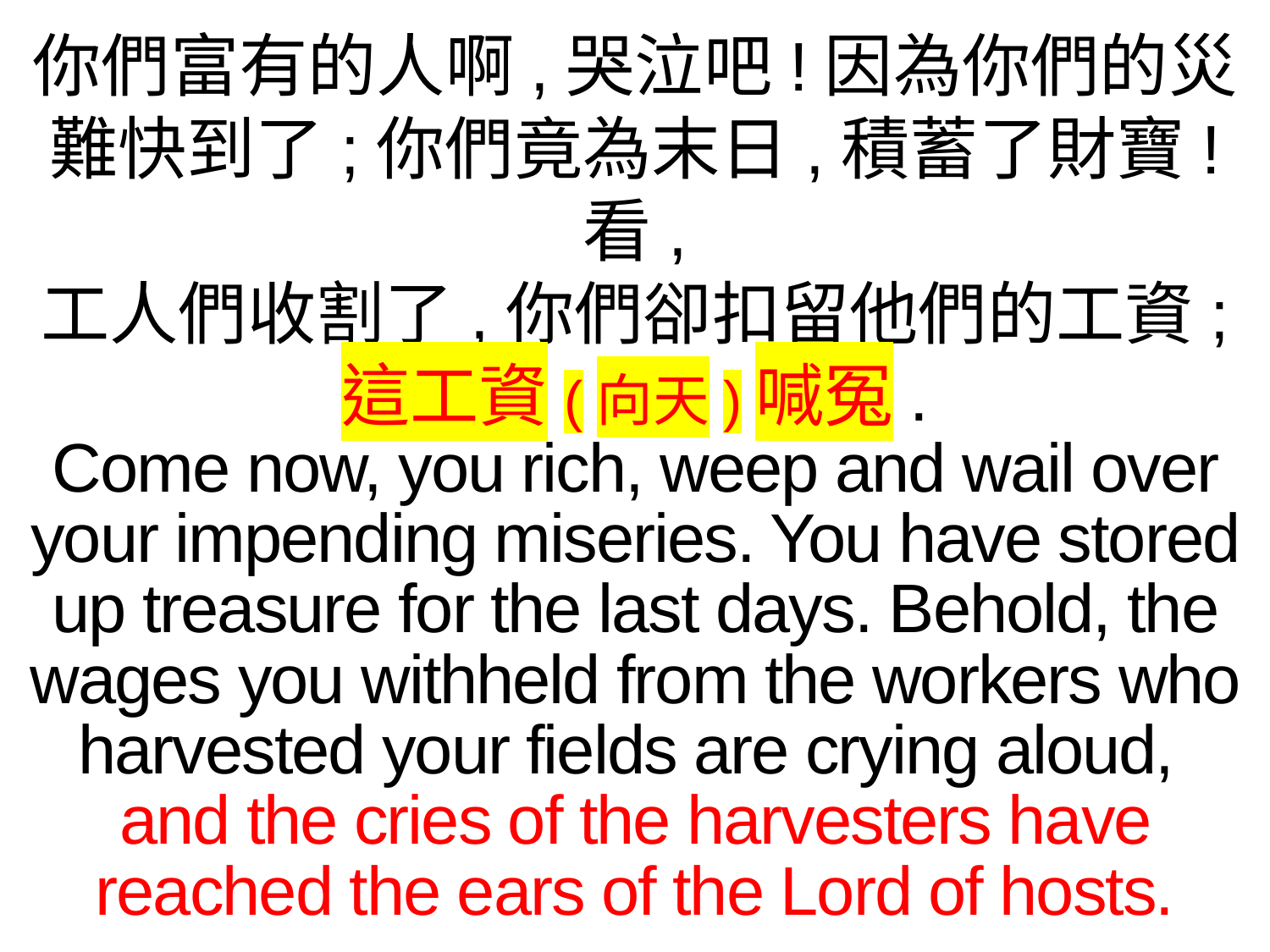

你們富有的人啊,哭泣吧!因為你們的災難快到了;你們竟為末日,積蓄了財寶! 看,
工人們收割了,你們卻扣留他們的工資;
這工資(向天)喊冤.
Come now, you rich, weep and wail over your impending miseries. You have stored up treasure for the last days. Behold, the wages you withheld from the workers who harvested your fields are crying aloud,
and the cries of the harvesters have reached the ears of the Lord of hosts.